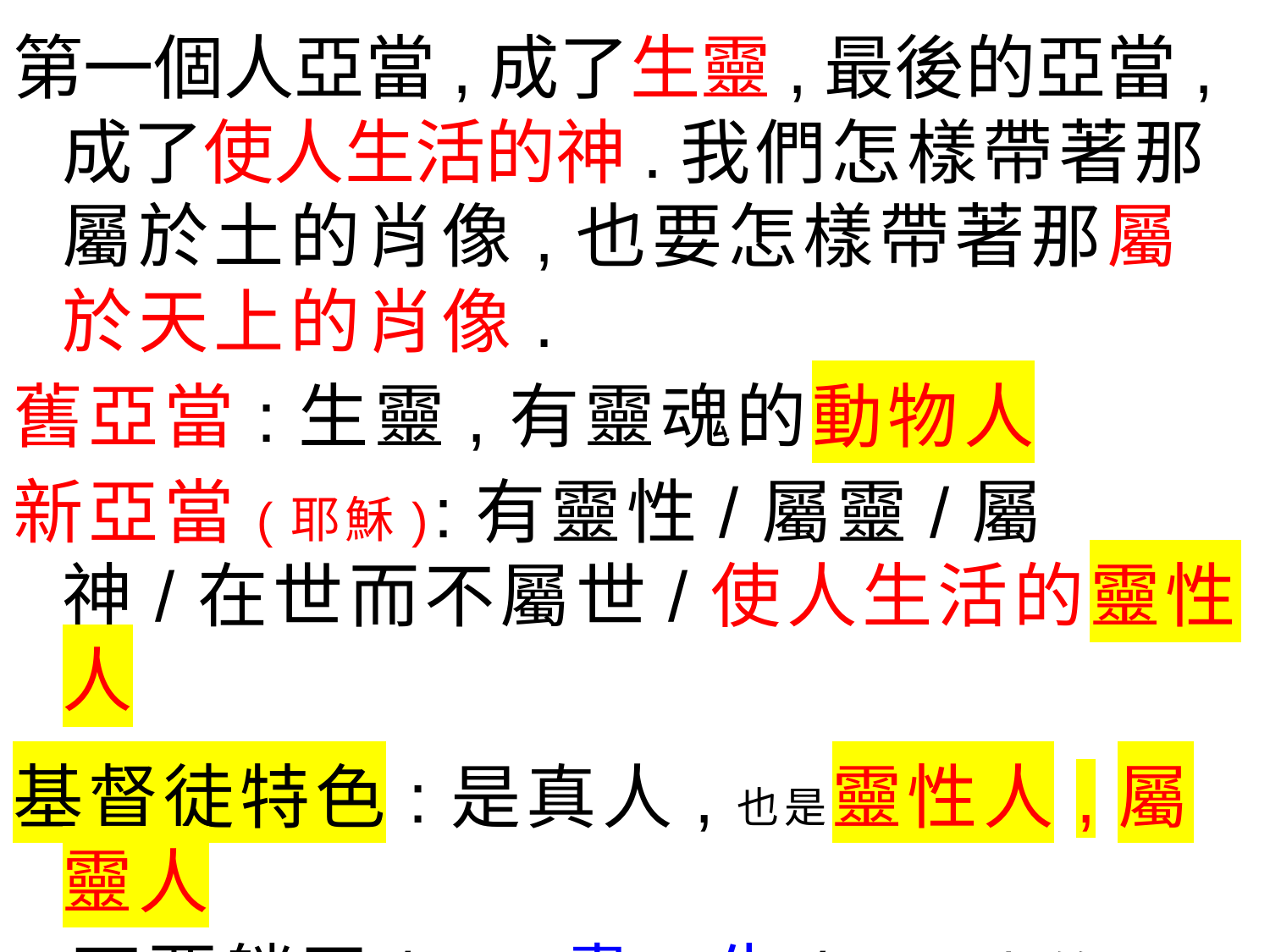

第一個人亞當,成了生靈,最後的亞當,成了使人生活的神.我們怎樣帶著那屬於土的肖像,也要怎樣帶著那屬於天上的肖像.
舊亞當:生靈,有靈魂的動物人
新亞當(耶穌):有靈性/屬靈/屬神/在世而不屬世/使人生活的靈性人
基督徒特色:是真人,也是靈性人,屬靈人
  不要躺平/HEA盡一生/平凡中的不平凡